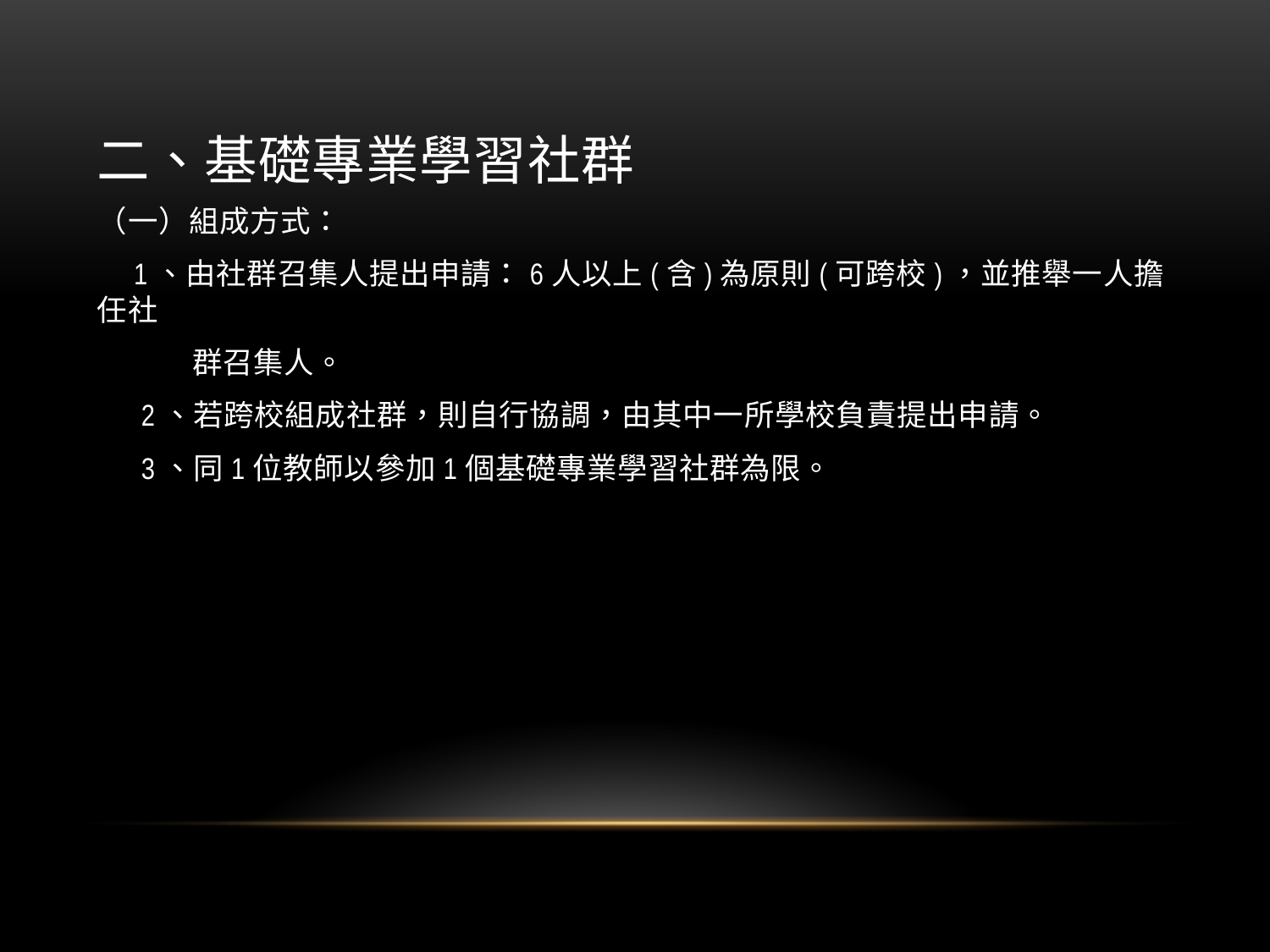

# 二、基礎專業學習社群
（一）組成方式：
     1、由社群召集人提出申請：6人以上(含)為原則(可跨校)，並推舉一人擔任社
            群召集人。
      2、若跨校組成社群，則自行協調，由其中一所學校負責提出申請。
      3、同1位教師以參加1個基礎專業學習社群為限。